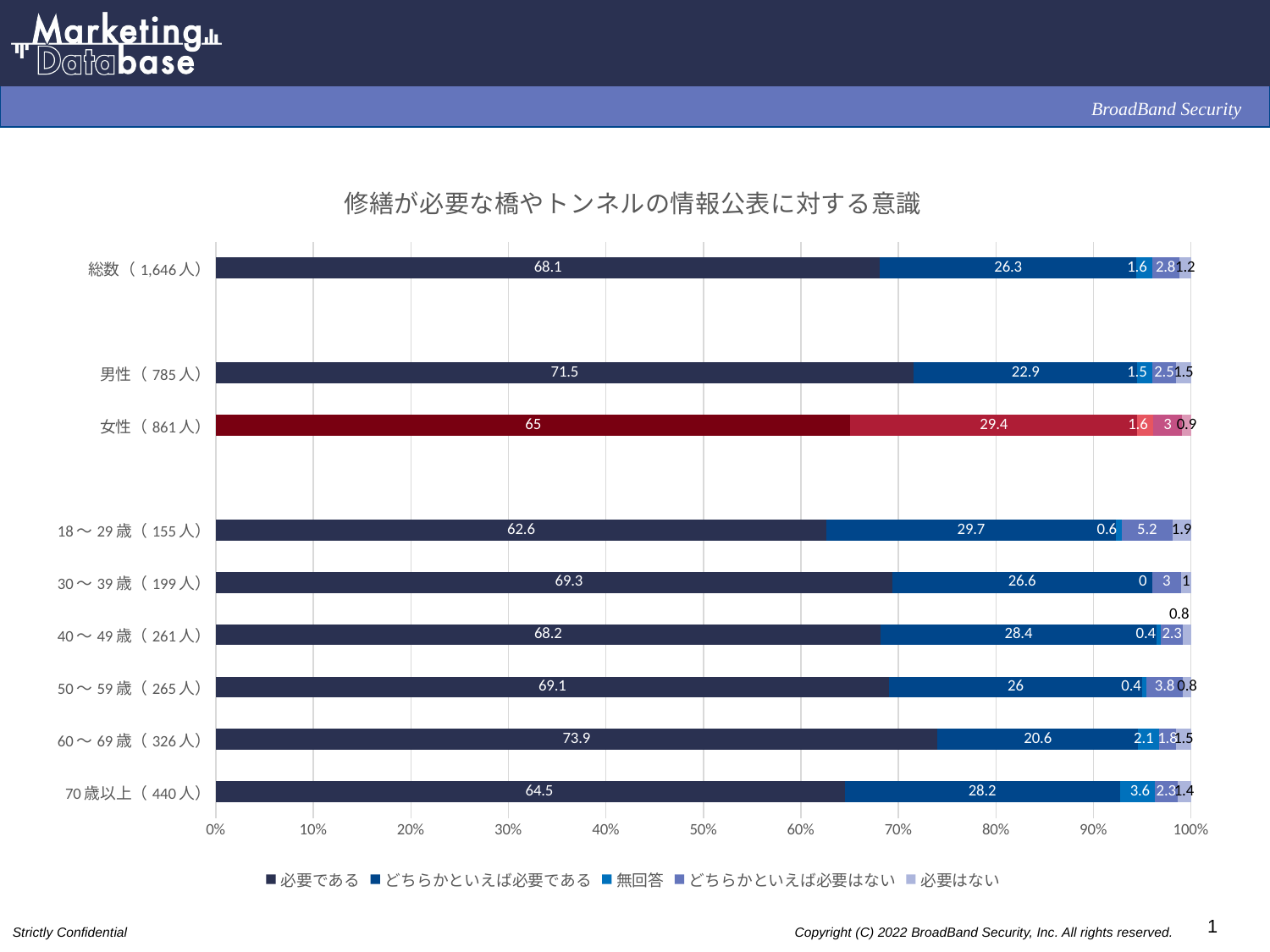

### Chart: 修繕が必要な橋やトンネルの情報公表に対する意識

| Category | 必要である | どちらかといえば必要である | 無回答 | どちらかといえば必要はない | 必要はない |
|---|---|---|---|---|---|
| 総数（1,646人） | 68.1 | 26.3 | 1.6 | 2.8 | 1.2 |
|  | None | None | None | None | None |
| 男性（785人） | 71.5 | 22.9 | 1.5 | 2.5 | 1.5 |
| 女性（861人） | 65.0 | 29.4 | 1.6 | 3.0 | 0.9 |
|  | None | None | None | None | None |
| 18～29歳（155人） | 62.6 | 29.7 | 0.6 | 5.2 | 1.9 |
| 30～39歳（199人） | 69.3 | 26.6 | 0.0 | 3.0 | 1.0 |
| 40～49歳（261人） | 68.2 | 28.4 | 0.4 | 2.3 | 0.8 |
| 50～59歳（265人） | 69.1 | 26.0 | 0.4 | 3.8 | 0.8 |
| 60～69歳（326人） | 73.9 | 20.6 | 2.1 | 1.8 | 1.5 |
| 70歳以上（440人） | 64.5 | 28.2 | 3.6 | 2.3 | 1.4 |